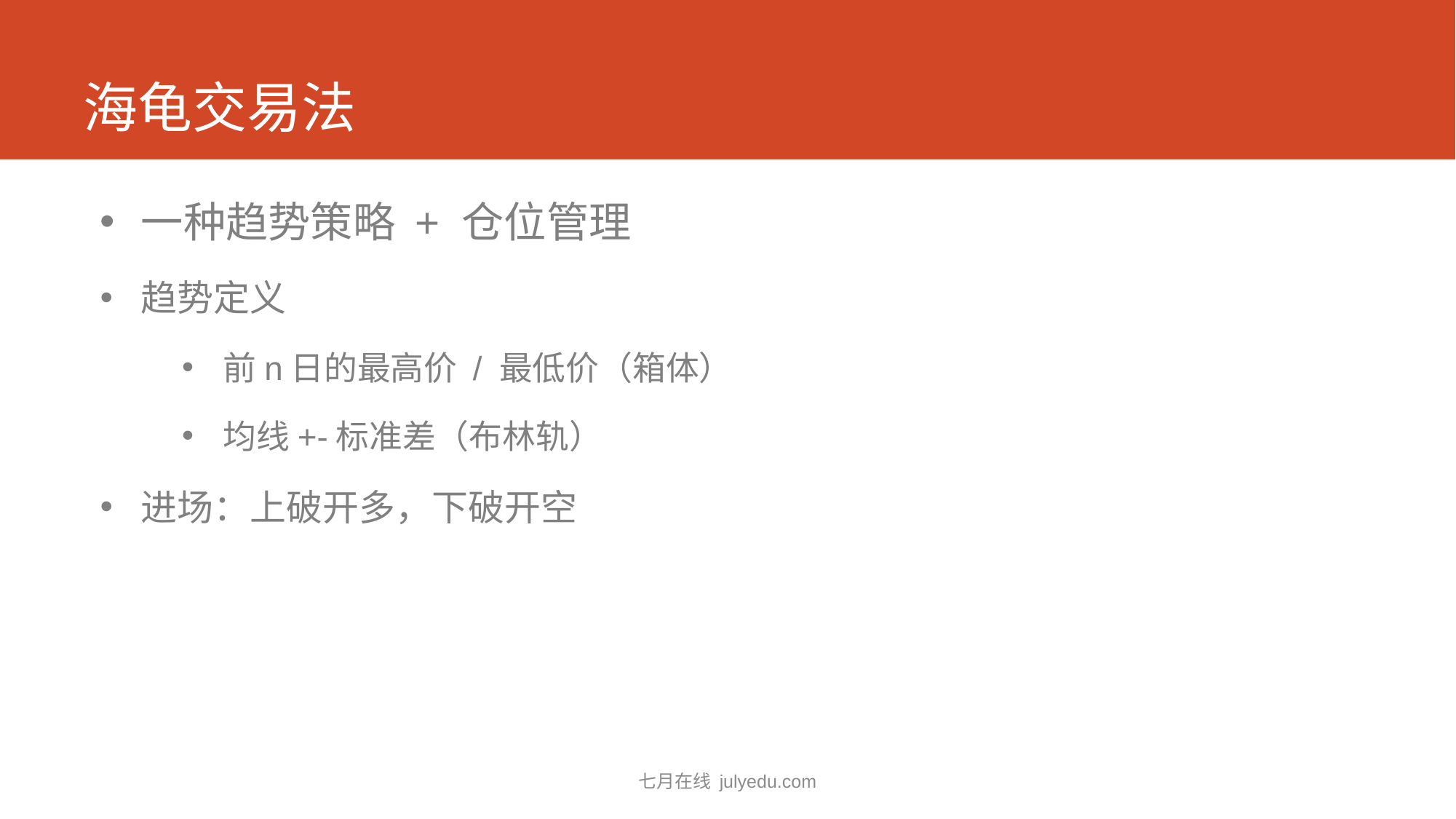

# 海龟交易法
一种趋势策略 + 仓位管理
趋势定义
前n日的最高价 / 最低价（箱体）
均线+-标准差（布林轨）
进场：上破开多，下破开空

七月在线 julyedu.com